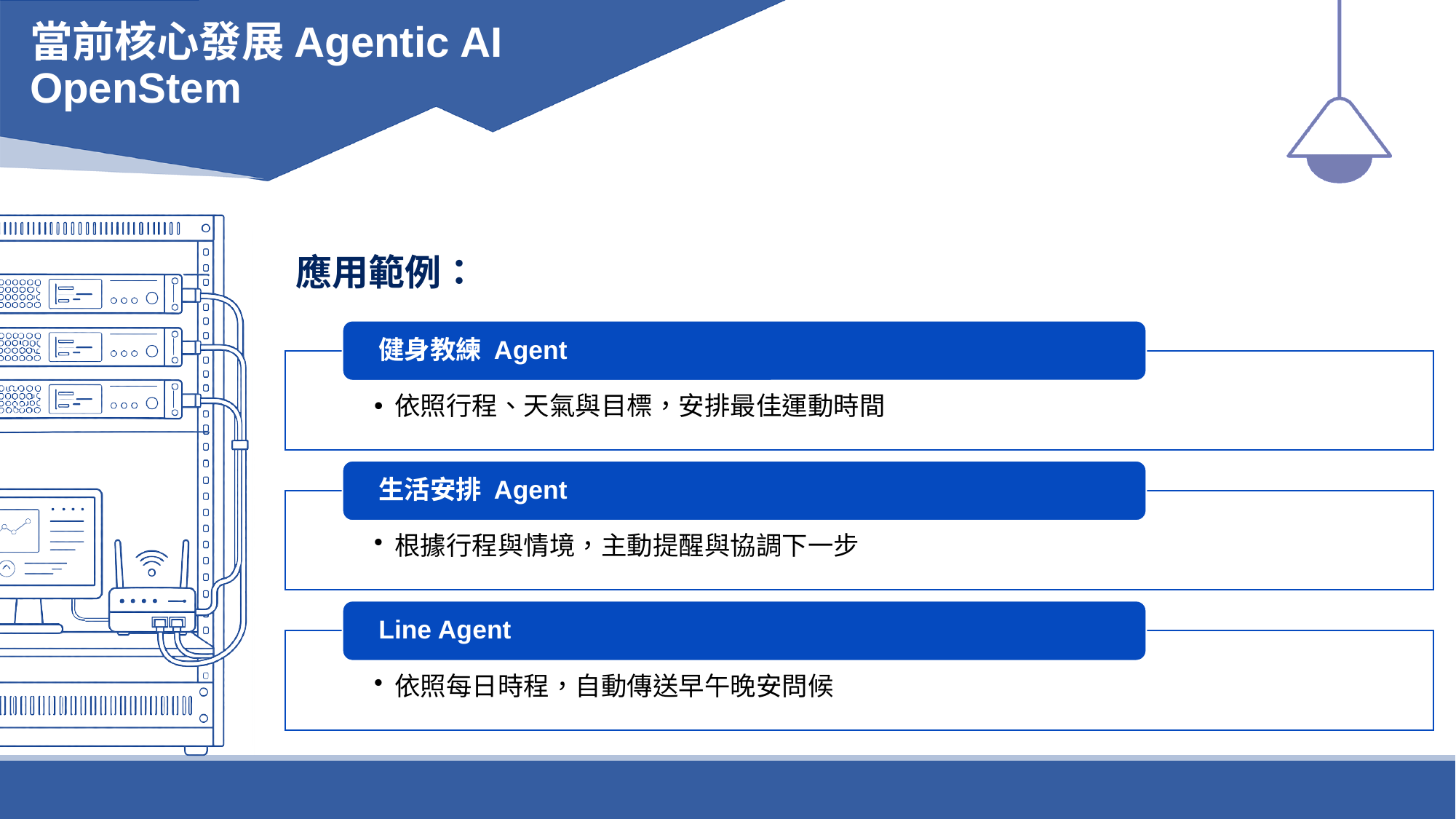

# 當前核心發展Agentic AI OpenStem
應用範例：
依照行程、天氣與目標，安排最佳運動時間
健身教練 Agent
根據行程與情境，主動提醒與協調下一步
生活安排 Agent
依照每日時程，自動傳送早午晚安問候
Line Agent